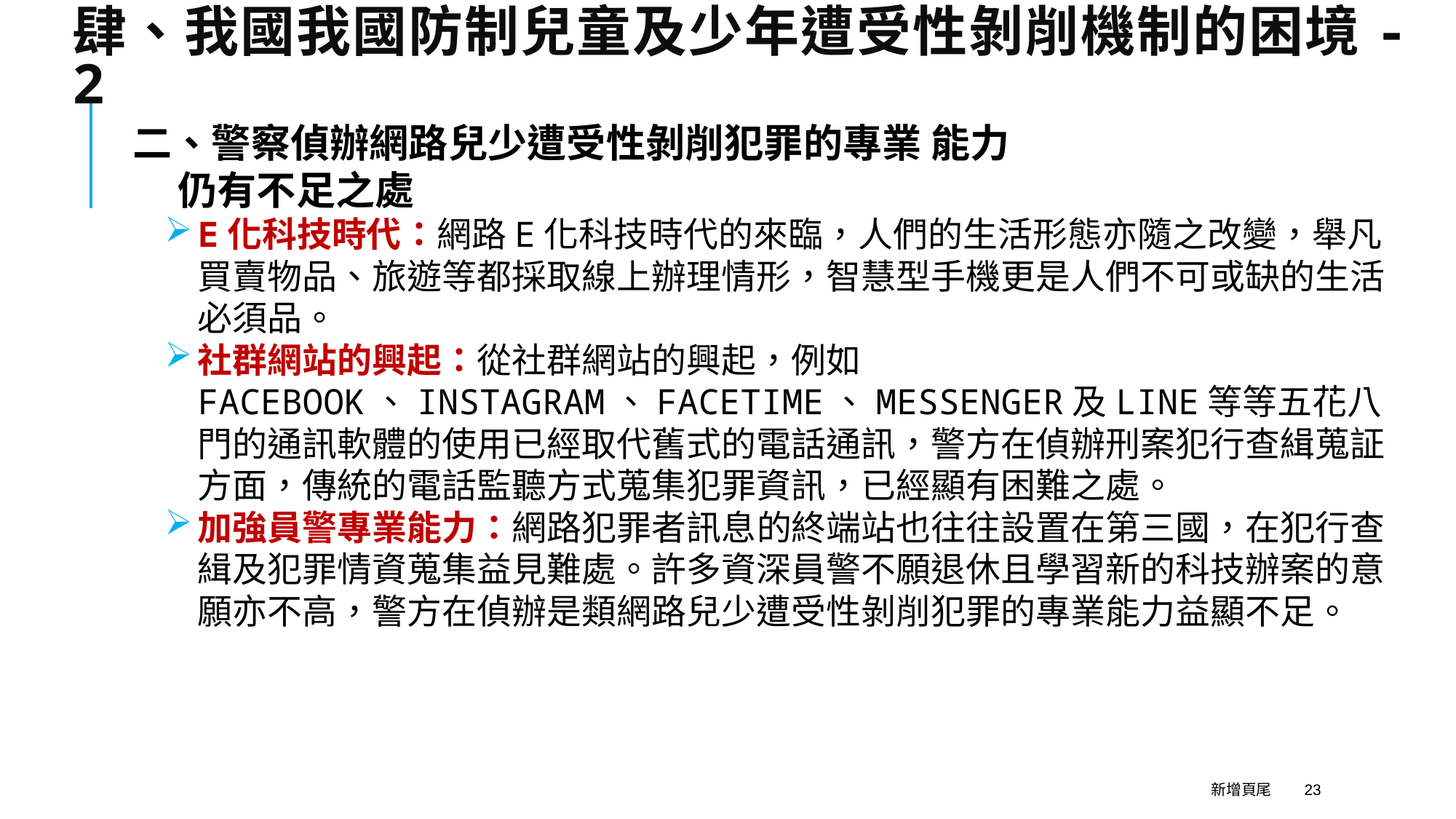

# 肆、我國我國防制兒童及少年遭受性剝削機制的困境-2
二、警察偵辦網路兒少遭受性剝削犯罪的專業 能力
    仍有不足之處
E化科技時代：網路E化科技時代的來臨，人們的生活形態亦隨之改變，舉凡買賣物品、旅遊等都採取線上辦理情形，智慧型手機更是人們不可或缺的生活必須品。
社群網站的興起：從社群網站的興起，例如FACEBOOK、INSTAGRAM、FACETIME、MESSENGER及LINE等等五花八門的通訊軟體的使用已經取代舊式的電話通訊，警方在偵辦刑案犯行查緝蒐証方面，傳統的電話監聽方式蒐集犯罪資訊，已經顯有困難之處。
加強員警專業能力：網路犯罪者訊息的終端站也往往設置在第三國，在犯行查緝及犯罪情資蒐集益見難處。許多資深員警不願退休且學習新的科技辦案的意願亦不高，警方在偵辦是類網路兒少遭受性剝削犯罪的專業能力益顯不足。

新增頁尾
23